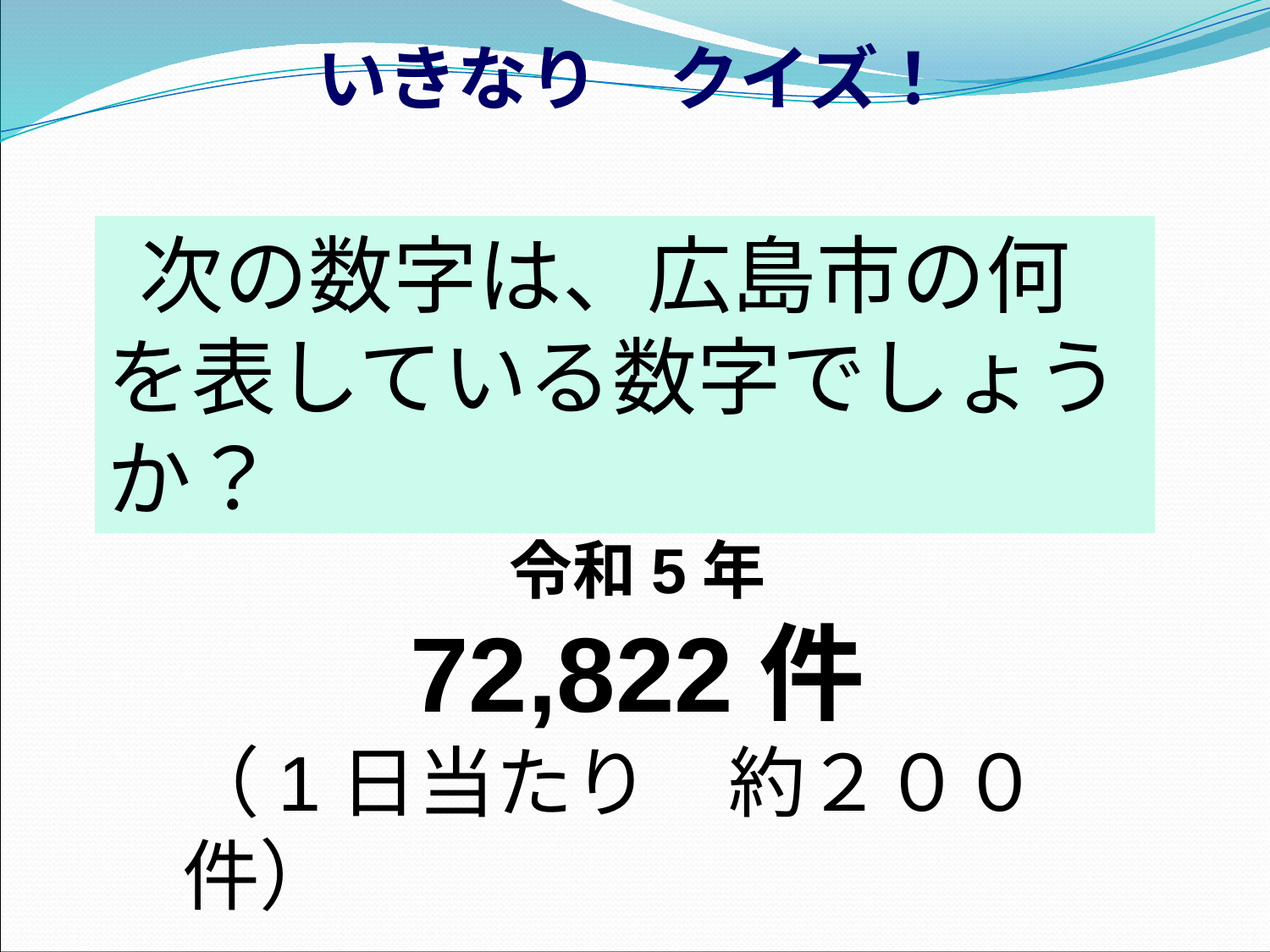

いきなり　クイズ！
　次の数字は、広島市の何を表している数字でしょうか？
令和5年
72,822件
（1日当たり　約２００件）